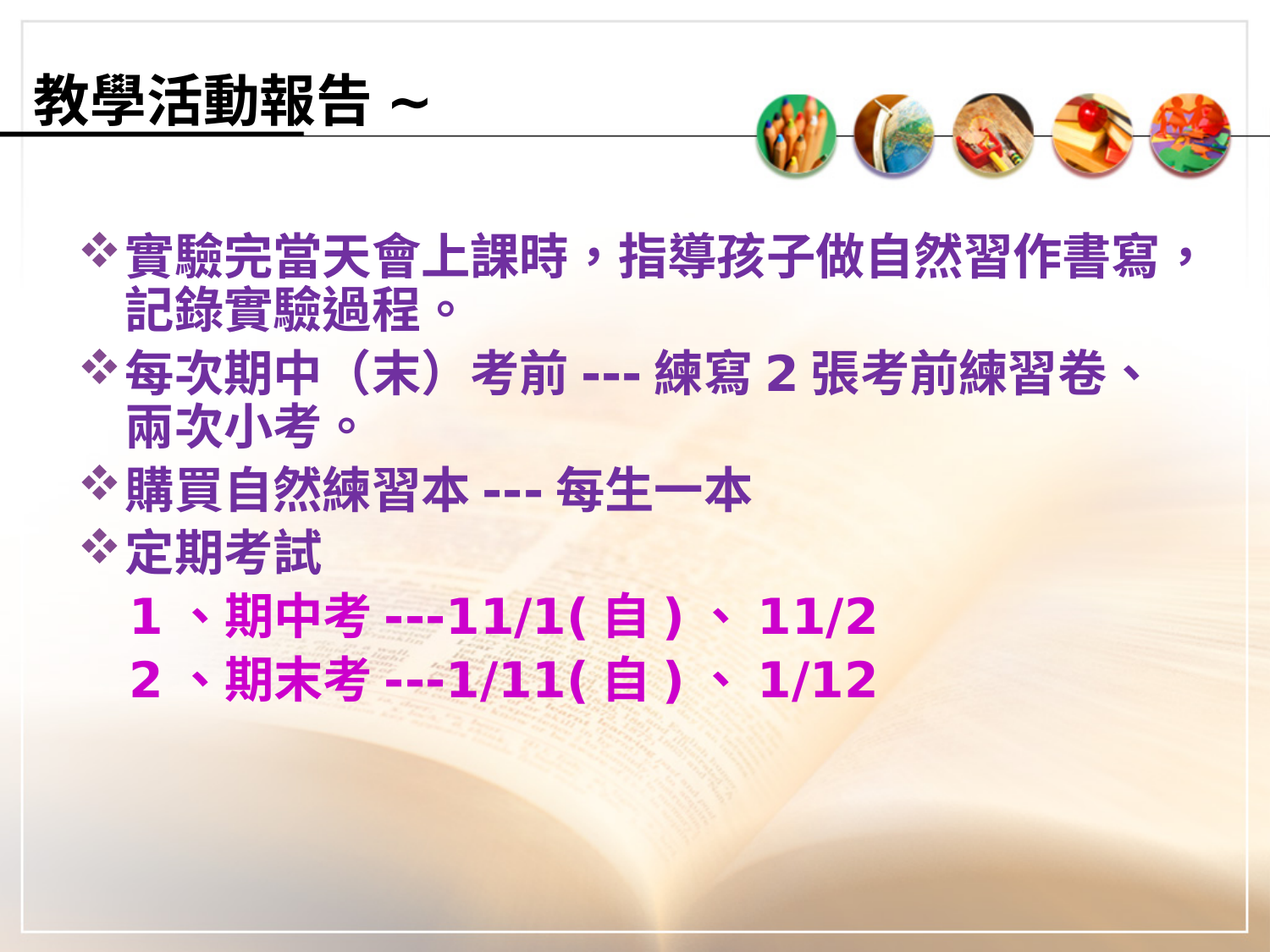

# 教學活動報告~
實驗完當天會上課時，指導孩子做自然習作書寫，記錄實驗過程。
每次期中（末）考前---練寫2張考前練習卷、兩次小考。
購買自然練習本---每生一本
定期考試
   1、期中考---11/1(自)、11/2
   2、期末考---1/11(自)、1/12